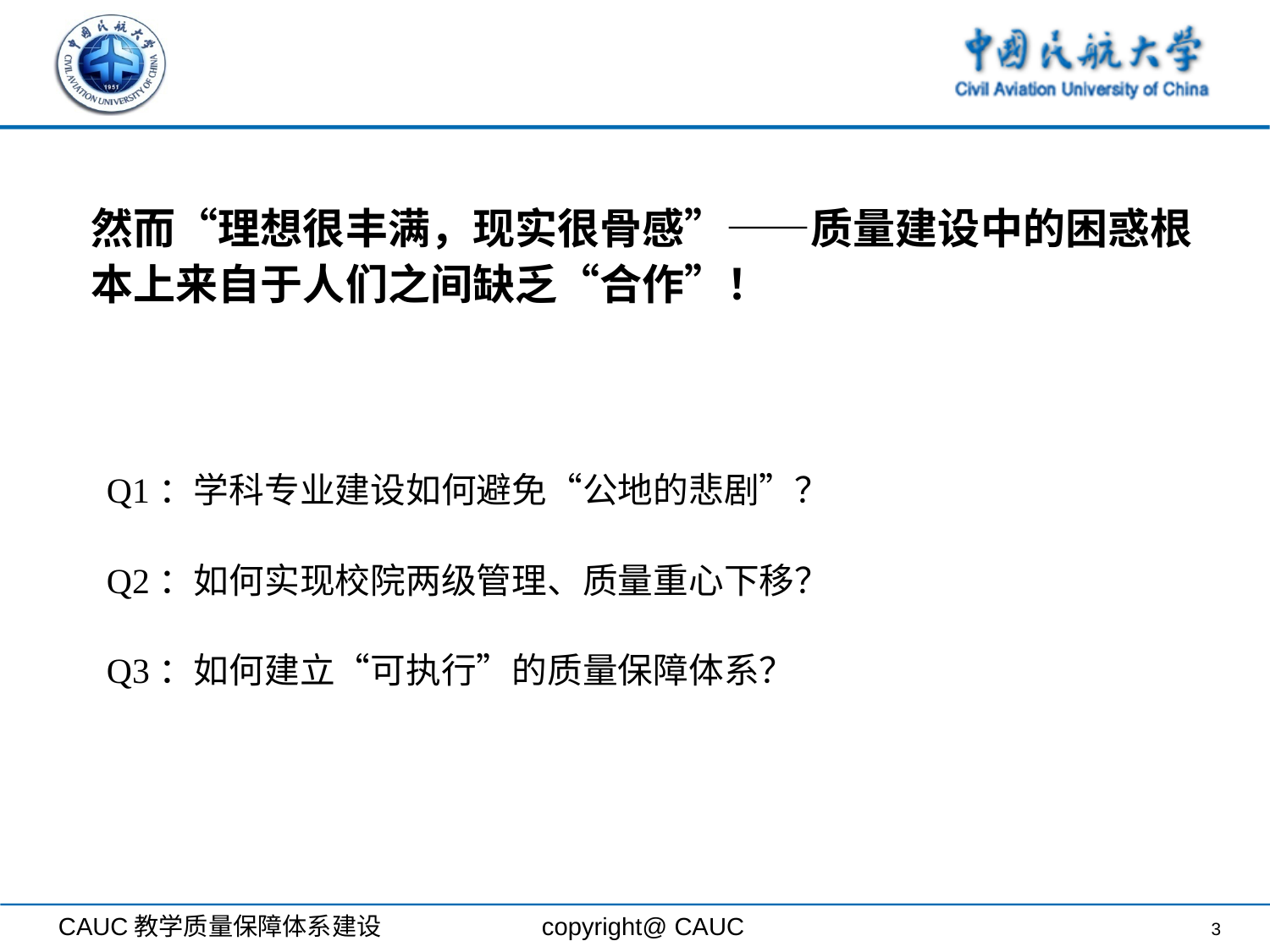

# 然而“理想很丰满，现实很骨感”——质量建设中的困惑根本上来自于人们之间缺乏“合作”！
Q1：学科专业建设如何避免“公地的悲剧”？
Q2：如何实现校院两级管理、质量重心下移？
Q3：如何建立“可执行”的质量保障体系？
3